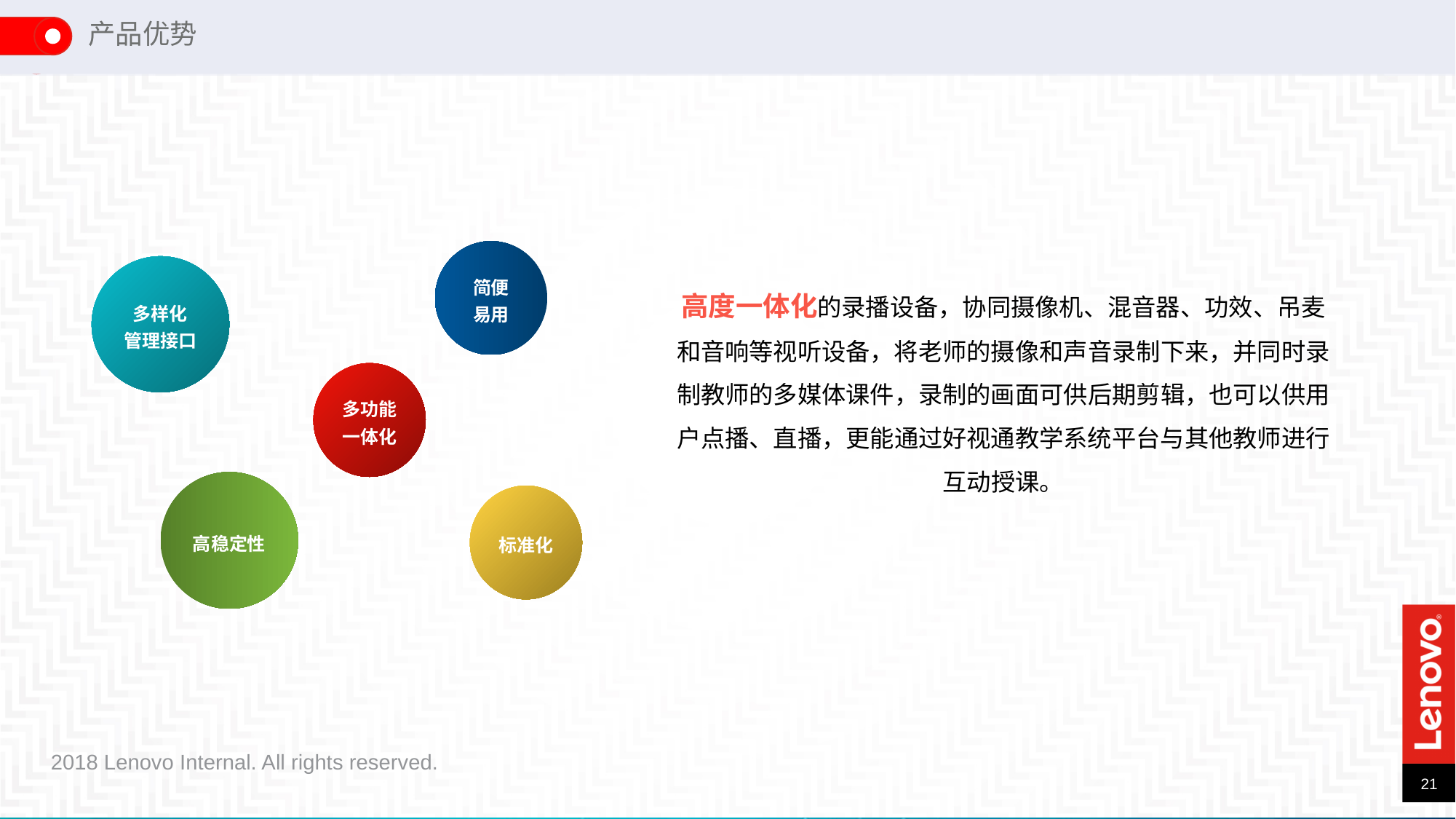

产品优势
简便
易用
多样化
管理接口
高度一体化的录播设备，协同摄像机、混音器、功效、吊麦和音响等视听设备，将老师的摄像和声音录制下来，并同时录制教师的多媒体课件，录制的画面可供后期剪辑，也可以供用户点播、直播，更能通过好视通教学系统平台与其他教师进行互动授课。
多功能一体化
高稳定性
标准化